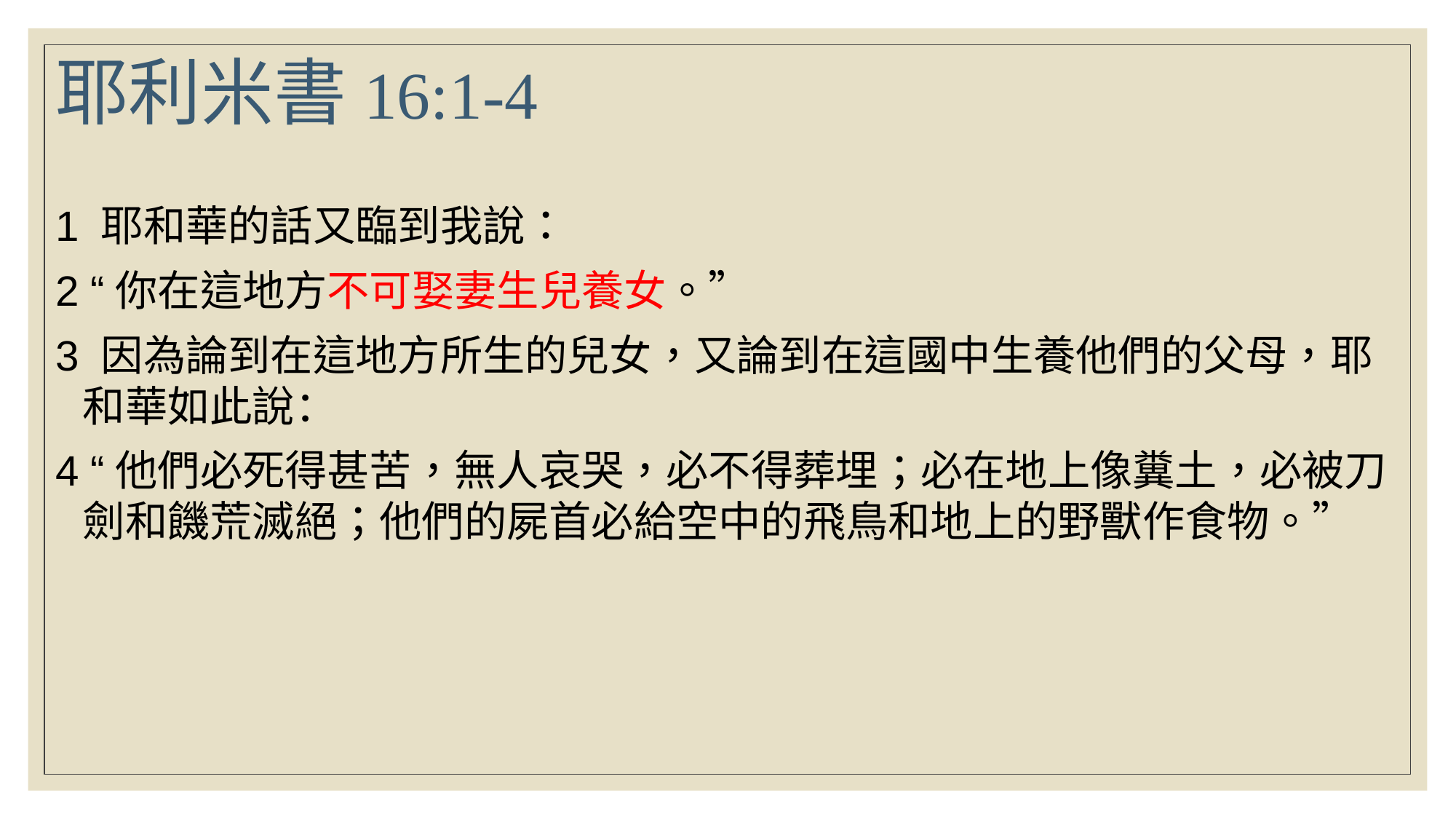

耶利米書16:1-4
1 耶和華的話又臨到我說：
2 “你在這地方不可娶妻生兒養女。”
3 因為論到在這地方所生的兒女，又論到在這國中生養他們的父母，耶和華如此說：
4 “他們必死得甚苦，無人哀哭，必不得葬埋；必在地上像糞土，必被刀劍和饑荒滅絕；他們的屍首必給空中的飛鳥和地上的野獸作食物。”